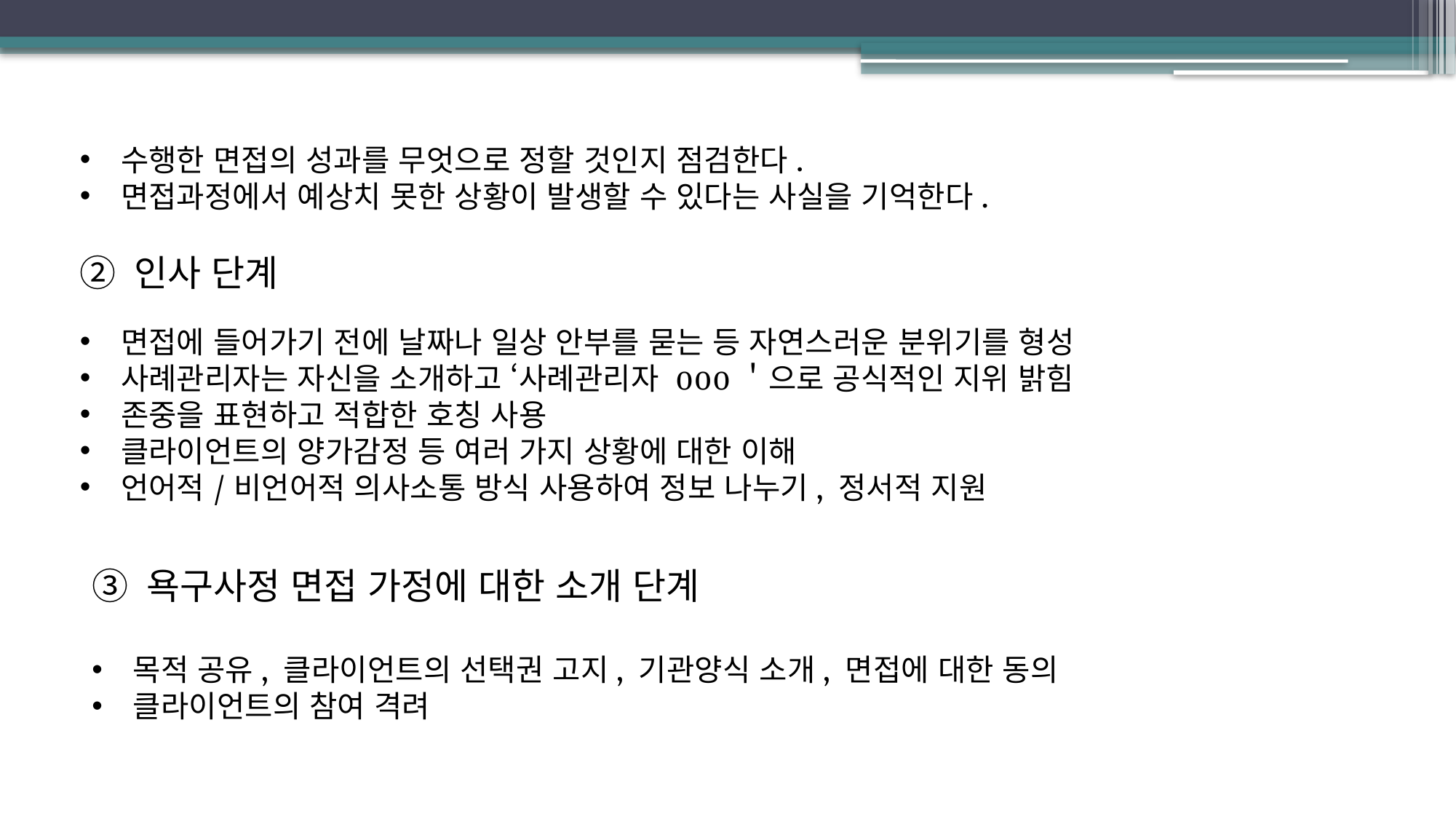

수행한 면접의 성과를 무엇으로 정할 것인지 점검한다.
면접과정에서 예상치 못한 상황이 발생할 수 있다는 사실을 기억한다.

인사 단계

면접에 들어가기 전에 날짜나 일상 안부를 묻는 등 자연스러운 분위기를 형성
사례관리자는 자신을 소개하고 ‘사례관리자 000＇으로 공식적인 지위 밝힘
존중을 표현하고 적합한 호칭 사용
클라이언트의 양가감정 등 여러 가지 상황에 대한 이해
언어적/비언어적 의사소통 방식 사용하여 정보 나누기, 정서적 지원
욕구사정 면접 가정에 대한 소개 단계

목적 공유, 클라이언트의 선택권 고지, 기관양식 소개, 면접에 대한 동의
클라이언트의 참여 격려